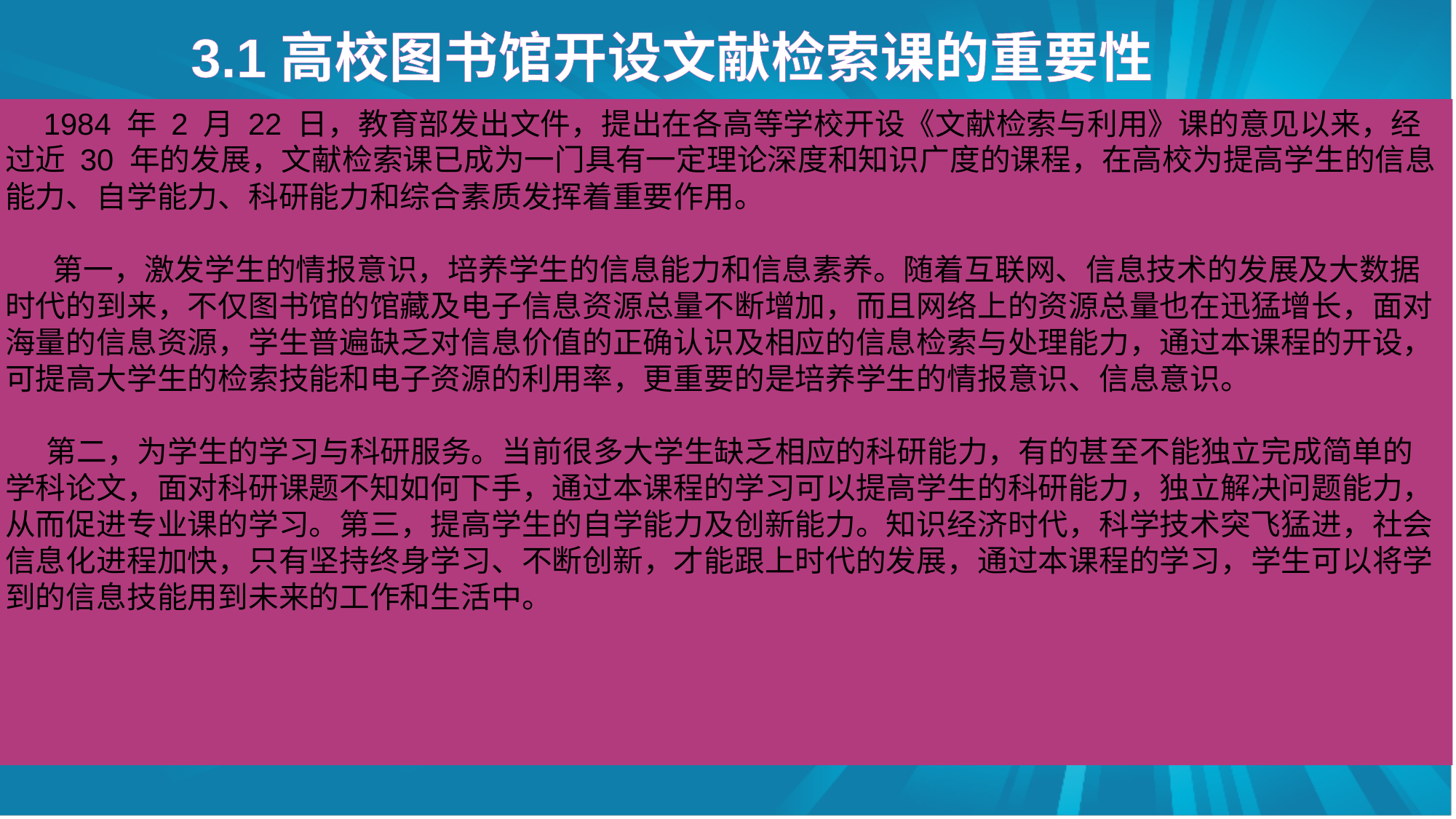

3.1高校图书馆开设文献检索课的重要性
     1984 年 2 月 22 日，教育部发出文件，提出在各高等学校开设《文献检索与利用》课的意见以来，经过近 30 年的发展，文献检索课已成为一门具有一定理论深度和知识广度的课程，在高校为提高学生的信息能力、自学能力、科研能力和综合素质发挥着重要作用。

      第一，激发学生的情报意识，培养学生的信息能力和信息素养。随着互联网、信息技术的发展及大数据时代的到来，不仅图书馆的馆藏及电子信息资源总量不断增加，而且网络上的资源总量也在迅猛增长，面对海量的信息资源，学生普遍缺乏对信息价值的正确认识及相应的信息检索与处理能力，通过本课程的开设，可提高大学生的检索技能和电子资源的利用率，更重要的是培养学生的情报意识、信息意识。

     第二，为学生的学习与科研服务。当前很多大学生缺乏相应的科研能力，有的甚至不能独立完成简单的学科论文，面对科研课题不知如何下手，通过本课程的学习可以提高学生的科研能力，独立解决问题能力，从而促进专业课的学习。第三，提高学生的自学能力及创新能力。知识经济时代，科学技术突飞猛进，社会信息化进程加快，只有坚持终身学习、不断创新，才能跟上时代的发展，通过本课程的学习，学生可以将学到的信息技能用到未来的工作和生活中。